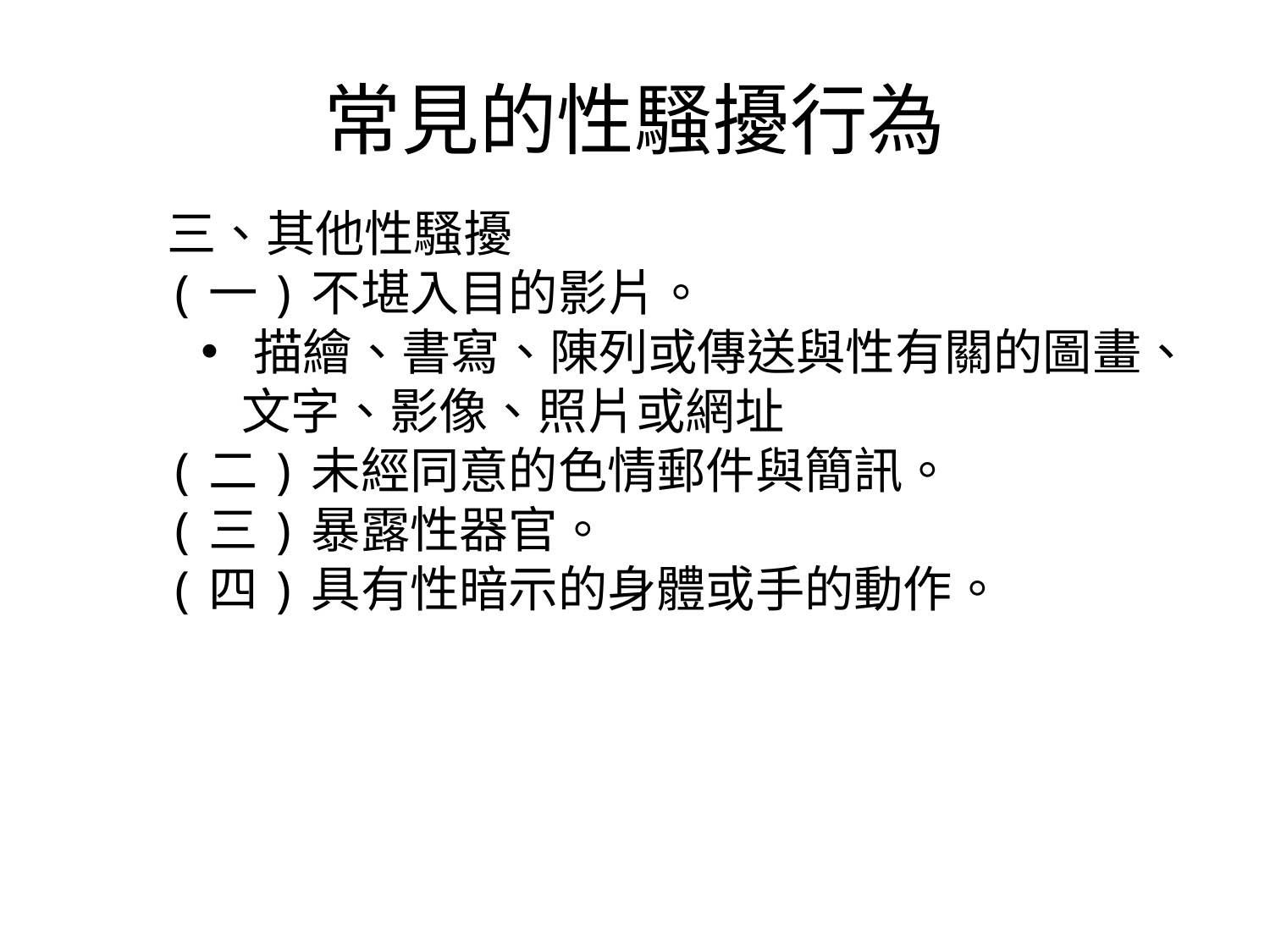

# 常見的性騷擾行為
三、其他性騷擾
(一)不堪入目的影片。
 描繪、書寫、陳列或傳送與性有關的圖畫、 文字、影像、照片或網址
(二)未經同意的色情郵件與簡訊。
(三)暴露性器官。
(四)具有性暗示的身體或手的動作。